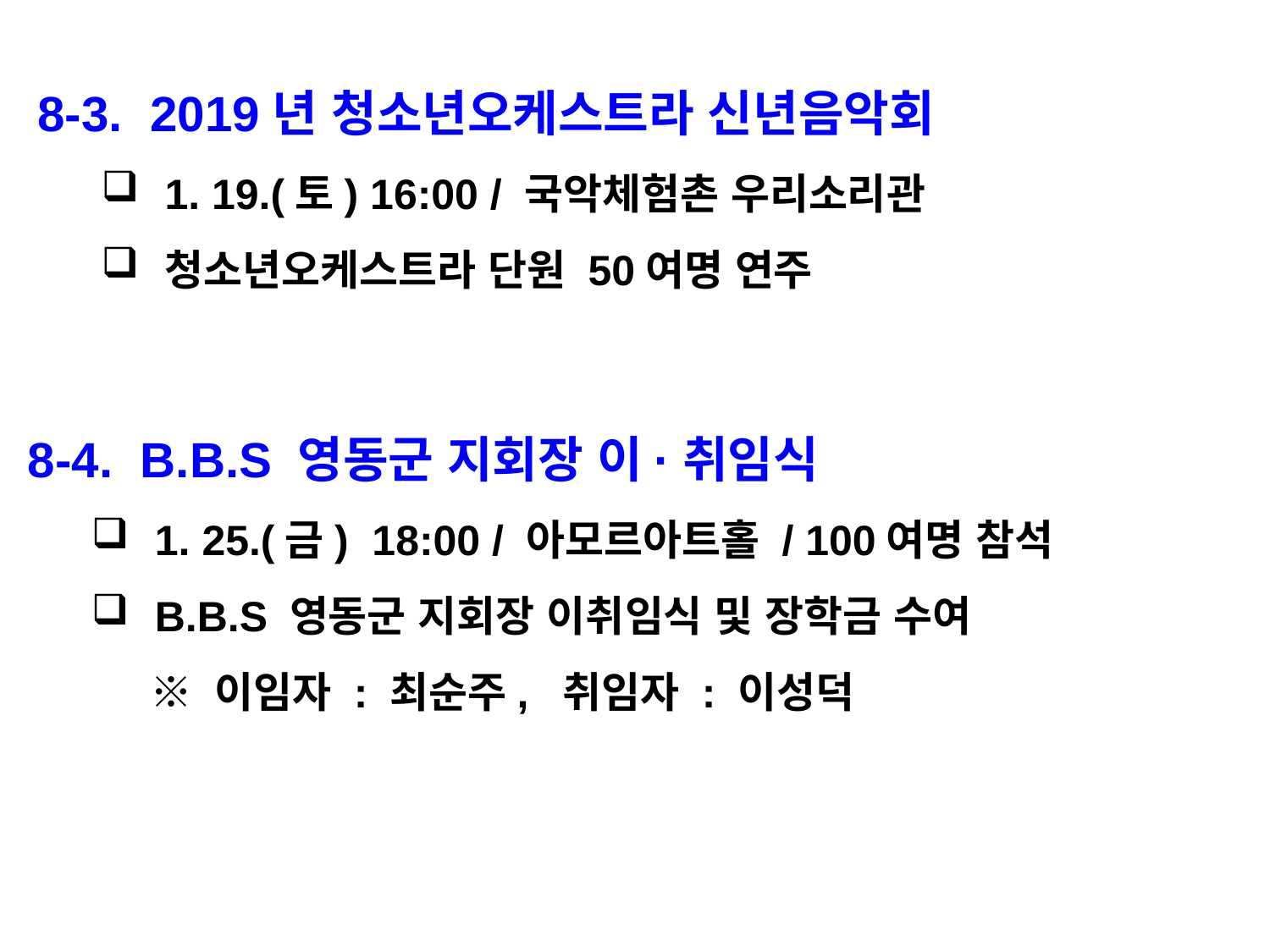

8-3.  2019년 청소년오케스트라 신년음악회
1. 19.(토) 16:00 / 국악체험촌 우리소리관
청소년오케스트라 단원 50여명 연주

8-4.  B.B.S 영동군 지회장 이·취임식
1. 25.(금)  18:00 / 아모르아트홀 / 100여명 참석
B.B.S 영동군 지회장 이취임식 및 장학금 수여
     ※ 이임자 : 최순주,  취임자 : 이성덕